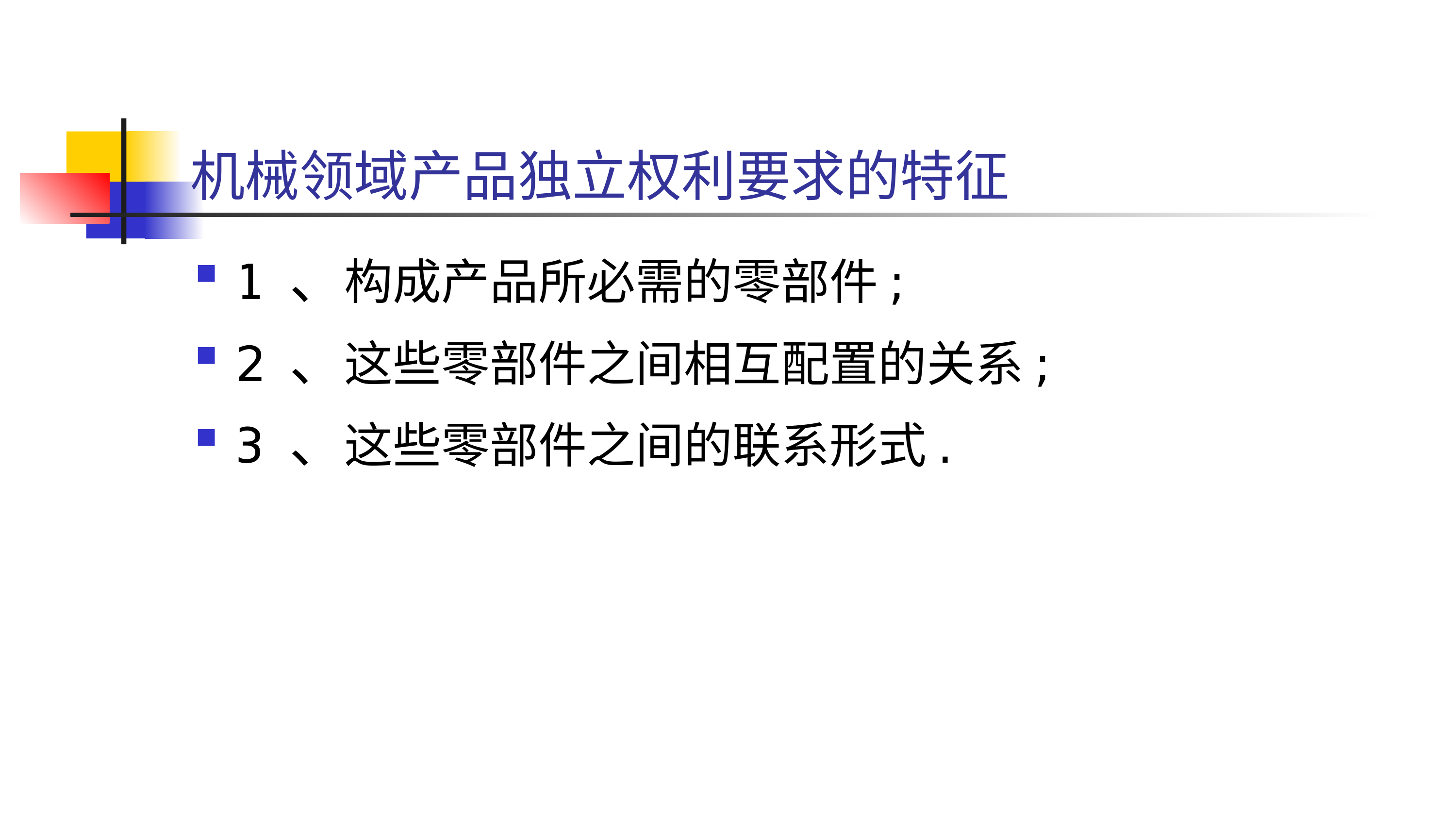

# 机械领域产品独立权利要求的特征
1 、构成产品所必需的零部件;
2 、这些零部件之间相互配置的关系;
3 、这些零部件之间的联系形式.